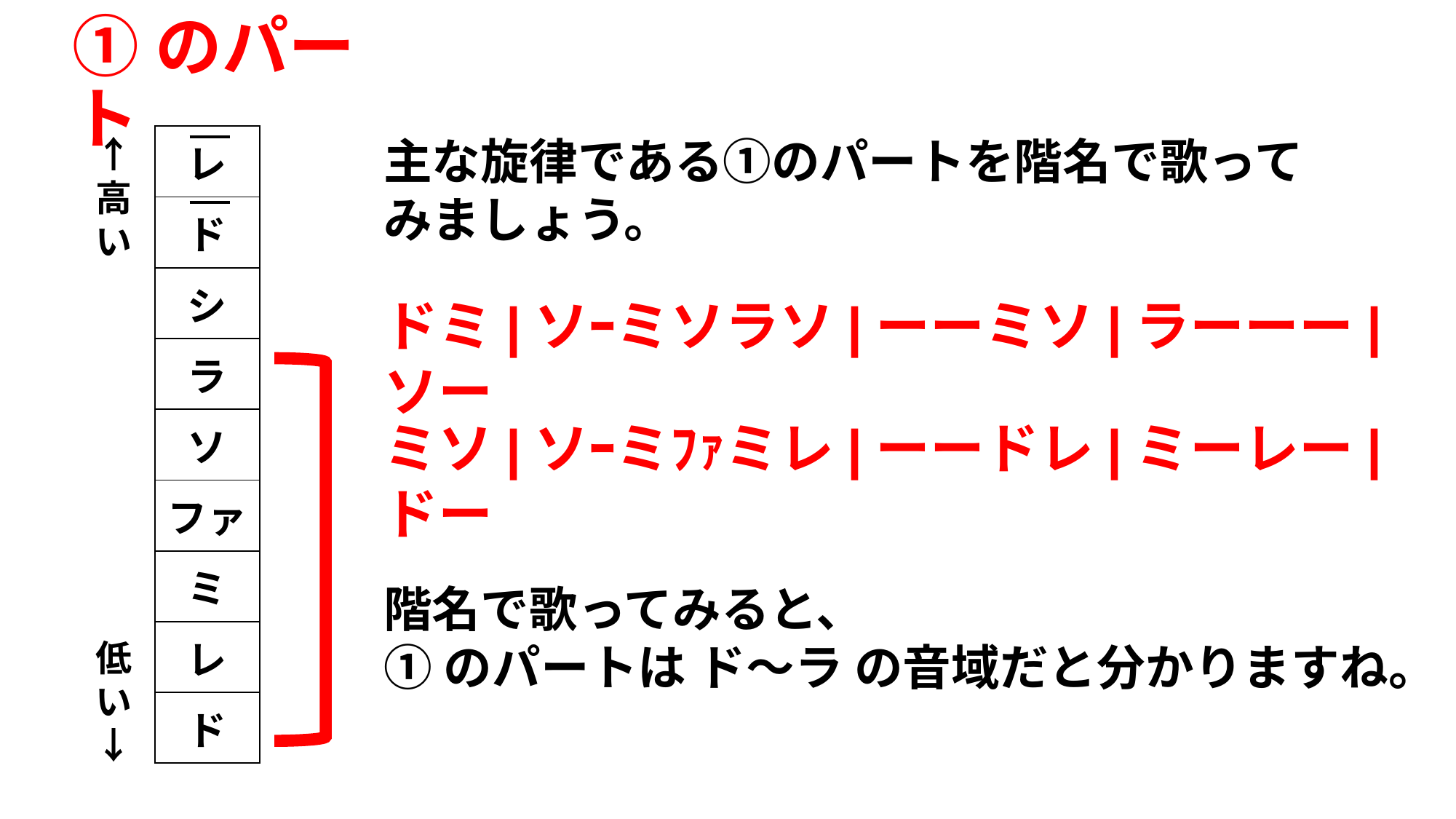

# ①のパート
主な旋律である①のパートを階名で歌って
みましょう。
↑高い
| レ |
| --- |
| ド |
| シ |
| ラ |
| ソ |
| ファ |
| ミ |
| レ |
| ド |
ドミ|ソｰミソラソ|ーーミソ|ラーーー|ソー

ミソ|ソｰミﾌｧミレ|ーードレ|ミーレー|ドー
階名で歌ってみると、
①のパートは ド～ラ の音域だと分かりますね。
低い↓